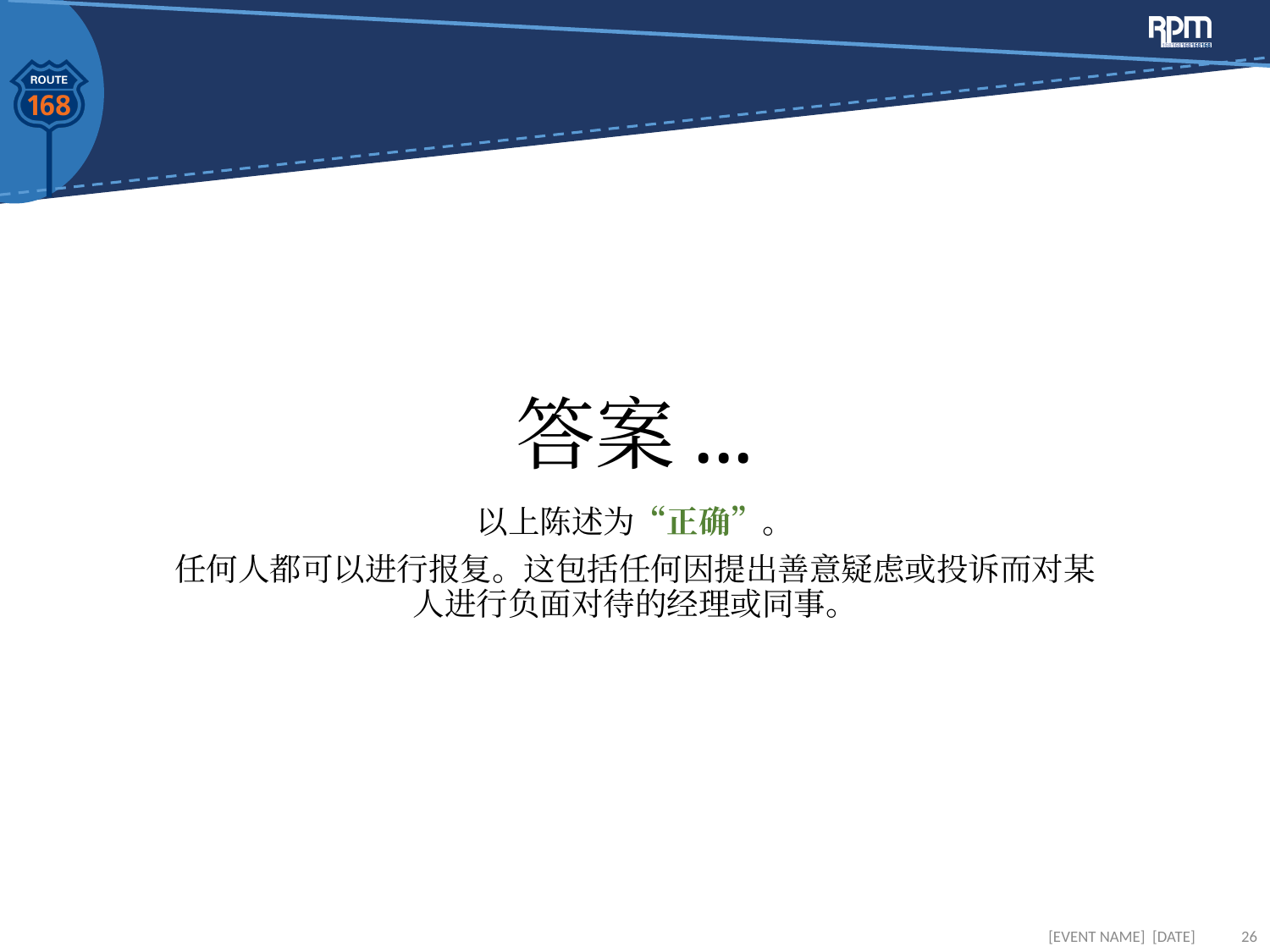

# 答案...
以上陈述为“正确”。
任何人都可以进行报复。这包括任何因提出善意疑虑或投诉而对某人进行负面对待的经理或同事。
[EVENT NAME]  [DATE]
26